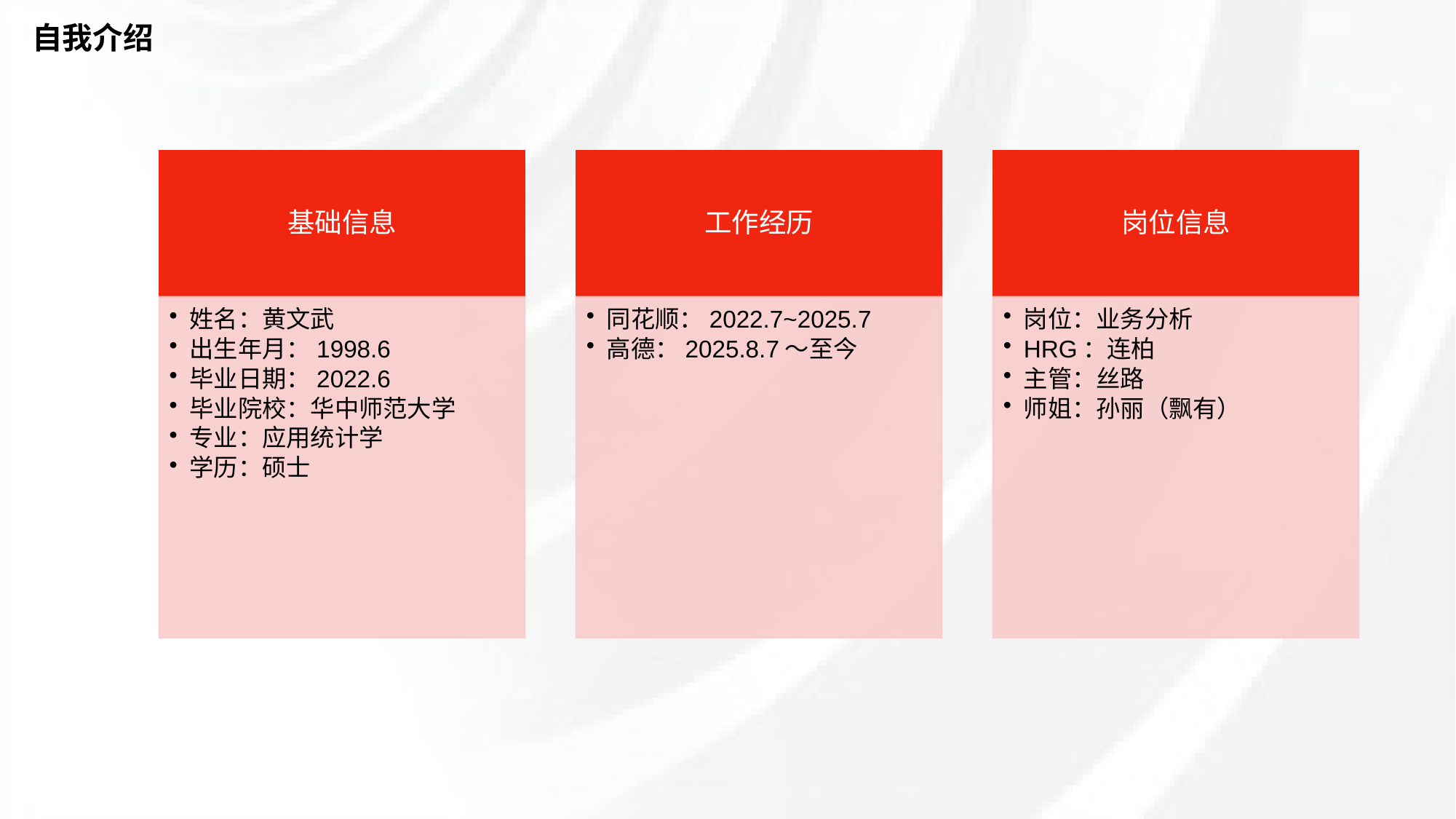

# 自我介绍
基础信息
姓名：黄文武
出生年月：1998.6
毕业日期：2022.6
毕业院校：华中师范大学
专业：应用统计学
学历：硕士
工作经历
同花顺：2022.7~2025.7
高德：2025.8.7～至今
岗位信息
岗位：业务分析
HRG：连柏
主管：丝路
师姐：孙丽（飘有）